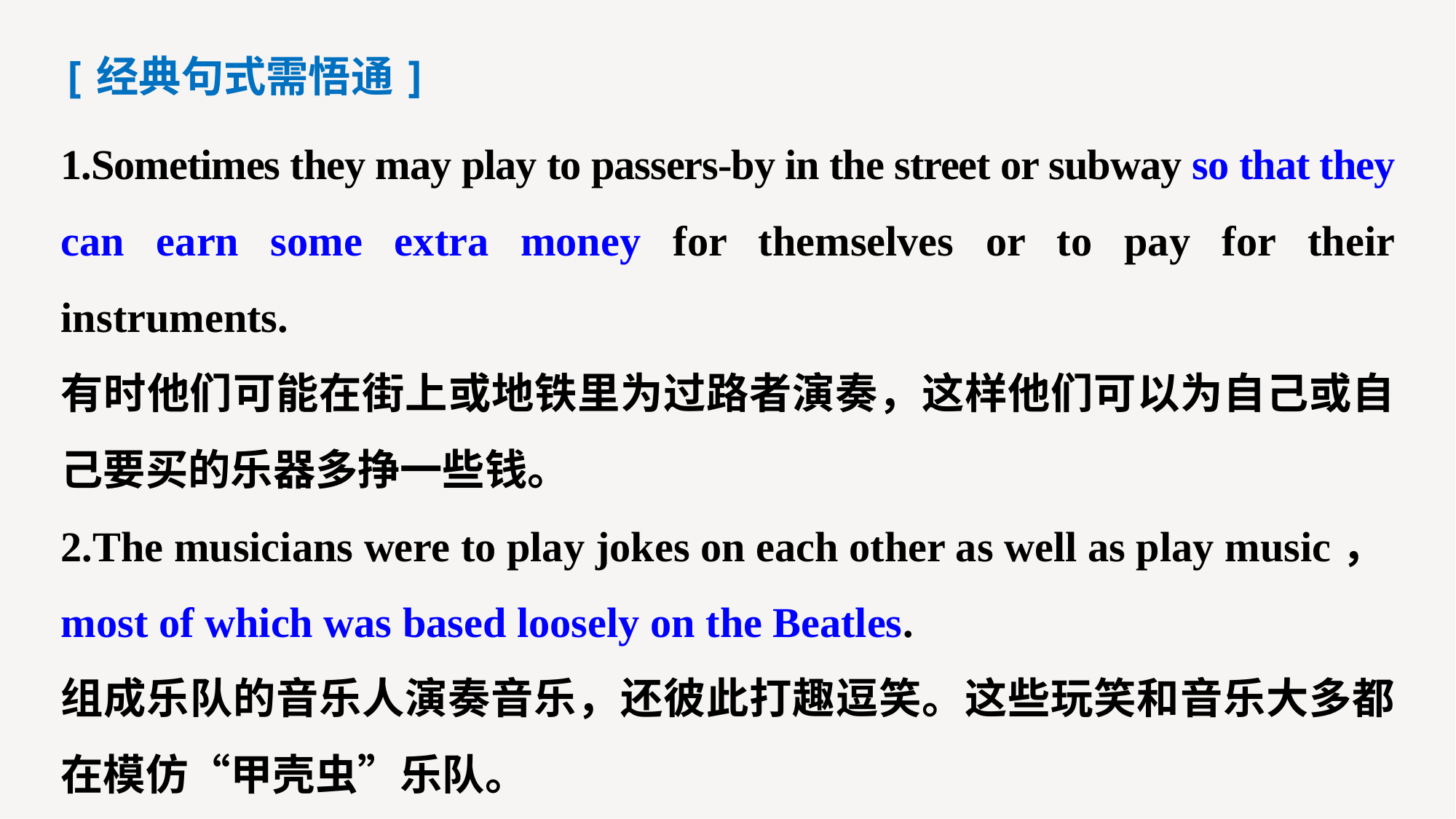

[经典句式需悟通]
1.Sometimes they may play to passers-by in the street or subway so that they can earn some extra money for themselves or to pay for their instruments.
有时他们可能在街上或地铁里为过路者演奏，这样他们可以为自己或自己要买的乐器多挣一些钱。
2.The musicians were to play jokes on each other as well as play music，most of which was based loosely on the Beatles.
组成乐队的音乐人演奏音乐，还彼此打趣逗笑。这些玩笑和音乐大多都在模仿“甲壳虫”乐队。